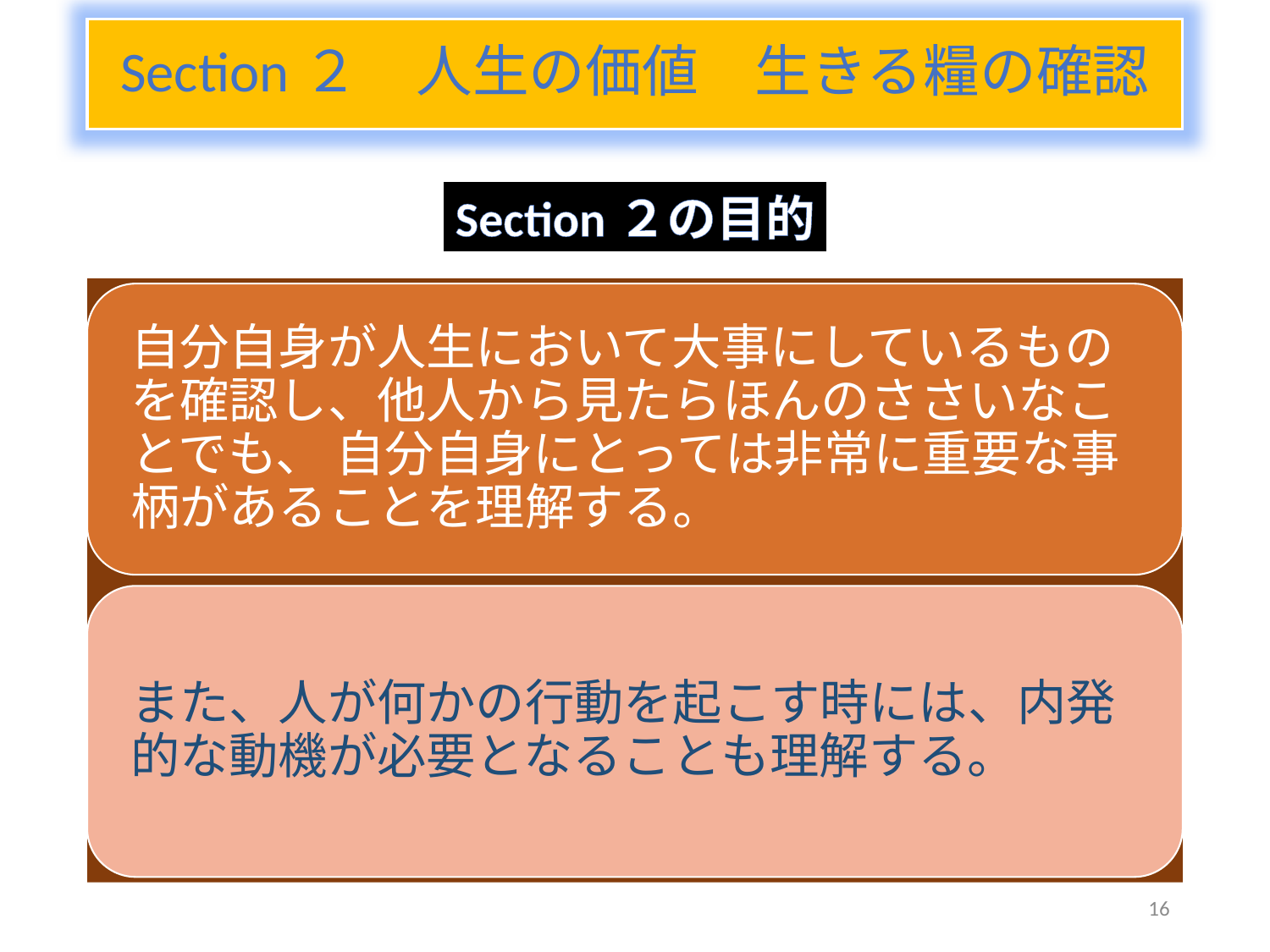

Section２　人生の価値　生きる糧の確認
Section２の目的
自分自身が人生において大事にしているものを確認し、他人から見たらほんのささいなことでも、 自分自身にとっては非常に重要な事柄があることを理解する。
また、人が何かの行動を起こす時には、内発的な動機が必要となることも理解する。
16